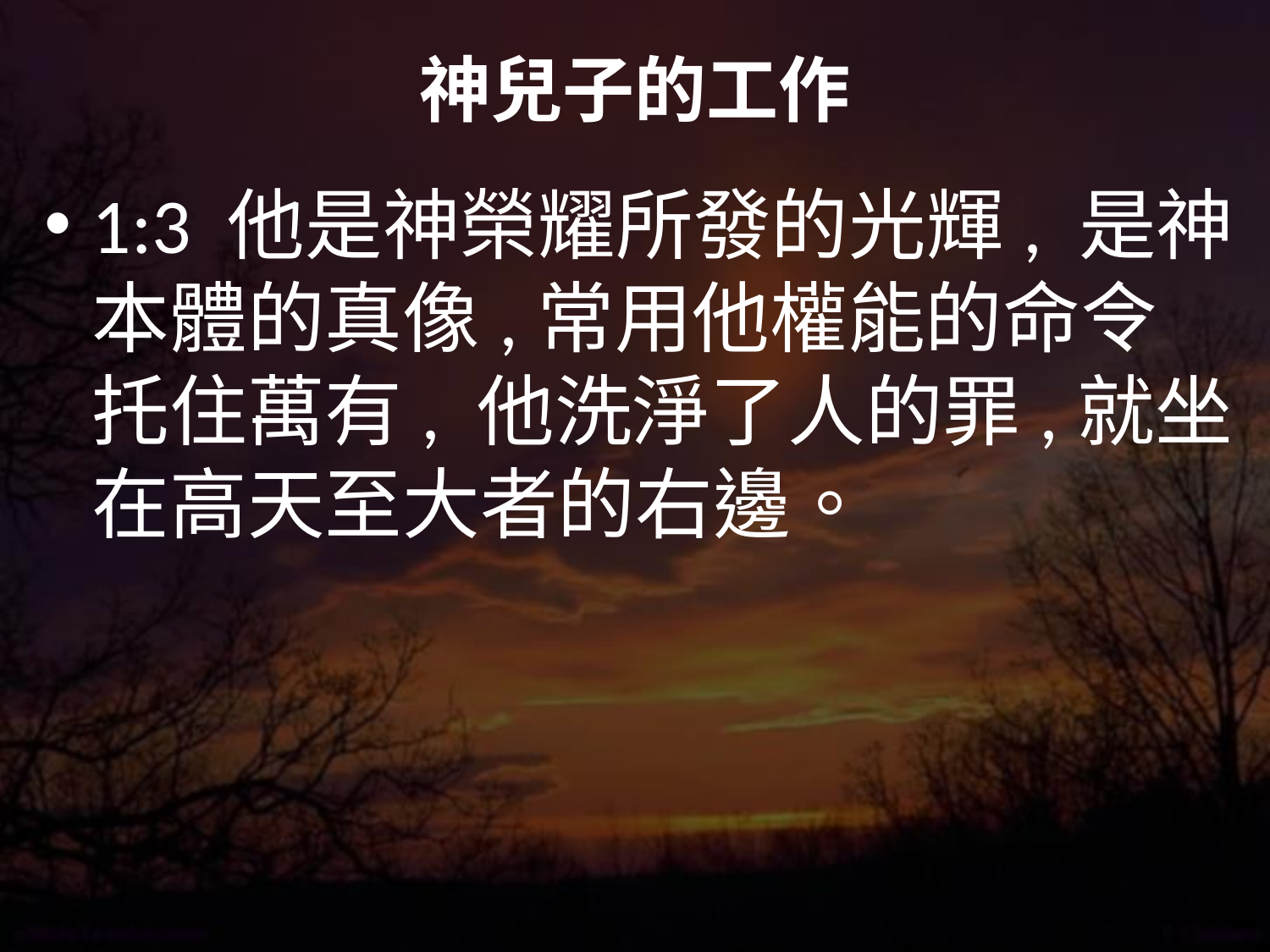

# 神兒子的工作
1:3 他是神榮耀所發的光輝, 是神本體的真像,常用他權能的命令托住萬有, 他洗淨了人的罪,就坐在高天至大者的右邊。